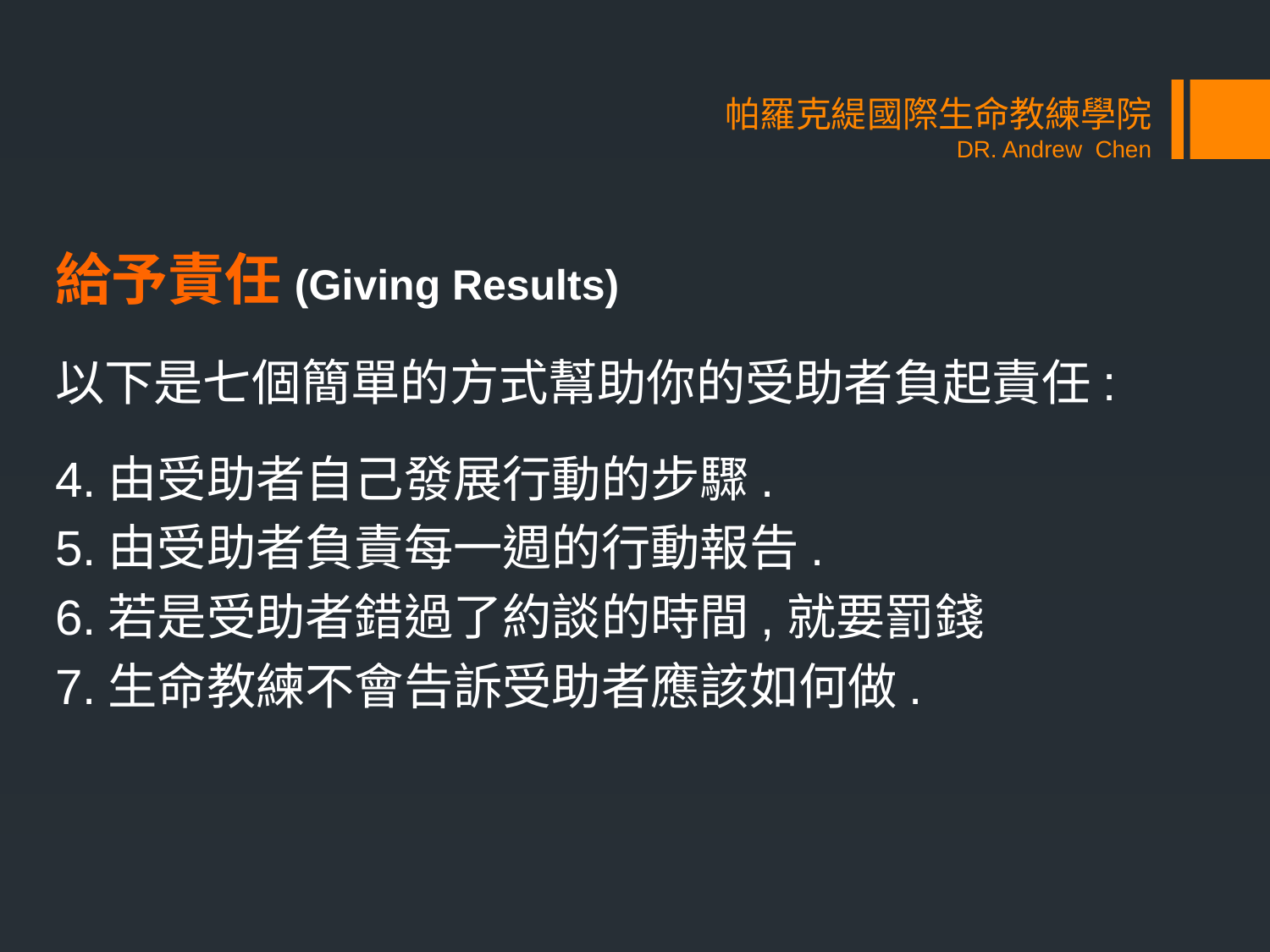

# 帕羅克緹國際生命教練學院 DR. Andrew  Chen

給予責任(Giving Results)

以下是七個簡單的方式幫助你的受助者負起責任:

4.由受助者自己發展行動的步驟.
5.由受助者負責每一週的行動報告.
6.若是受助者錯過了約談的時間,就要罰錢
7.生命教練不會告訴受助者應該如何做.